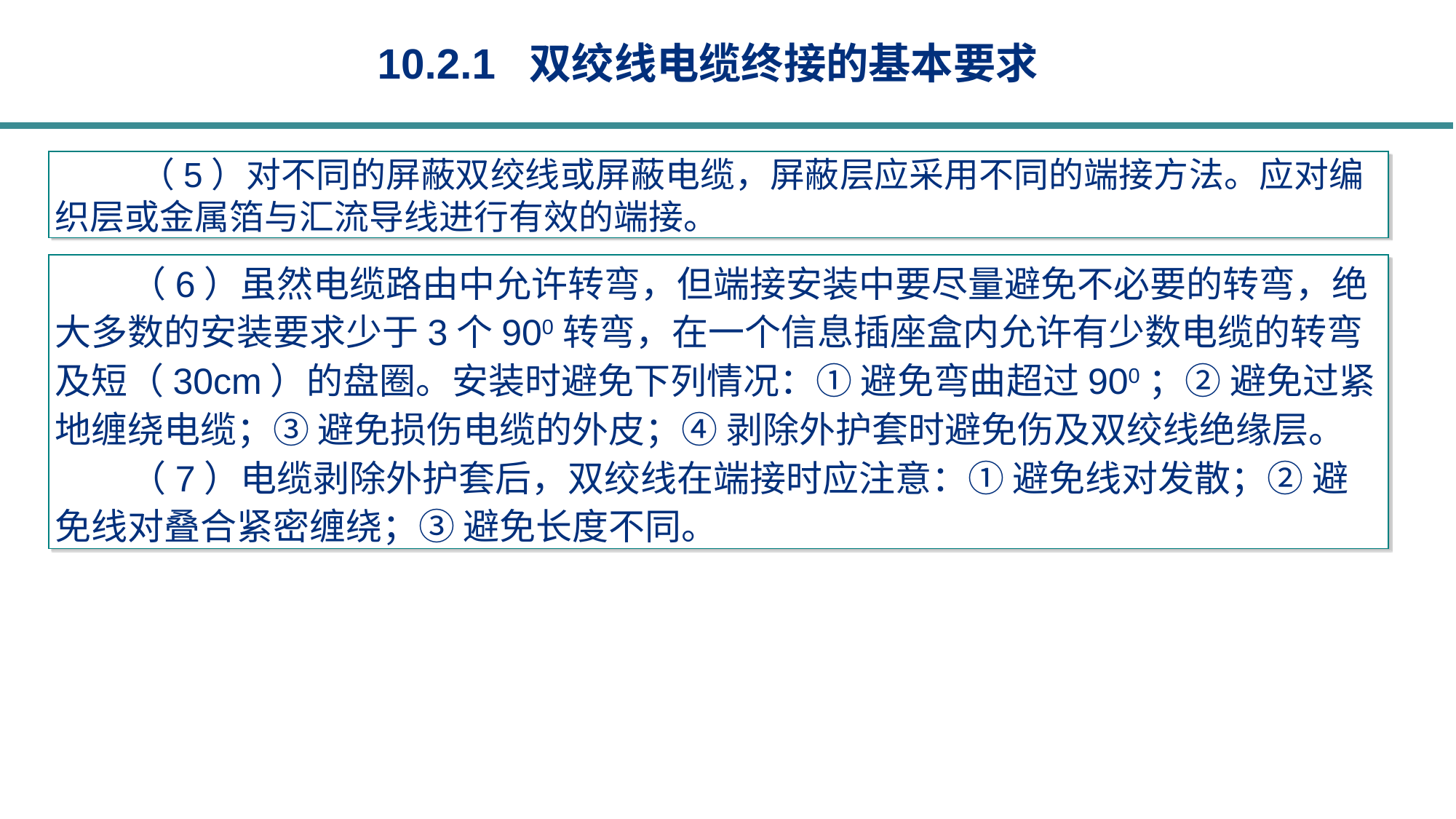

10.2.1  双绞线电缆终接的基本要求
（5）对不同的屏蔽双绞线或屏蔽电缆，屏蔽层应采用不同的端接方法。应对编织层或金属箔与汇流导线进行有效的端接。
（6）虽然电缆路由中允许转弯，但端接安装中要尽量避免不必要的转弯，绝大多数的安装要求少于3个900转弯，在一个信息插座盒内允许有少数电缆的转弯及短（30cm）的盘圈。安装时避免下列情况：① 避免弯曲超过900；② 避免过紧地缠绕电缆；③ 避免损伤电缆的外皮；④ 剥除外护套时避免伤及双绞线绝缘层。
（7）电缆剥除外护套后，双绞线在端接时应注意：① 避免线对发散；② 避免线对叠合紧密缠绕；③ 避免长度不同。